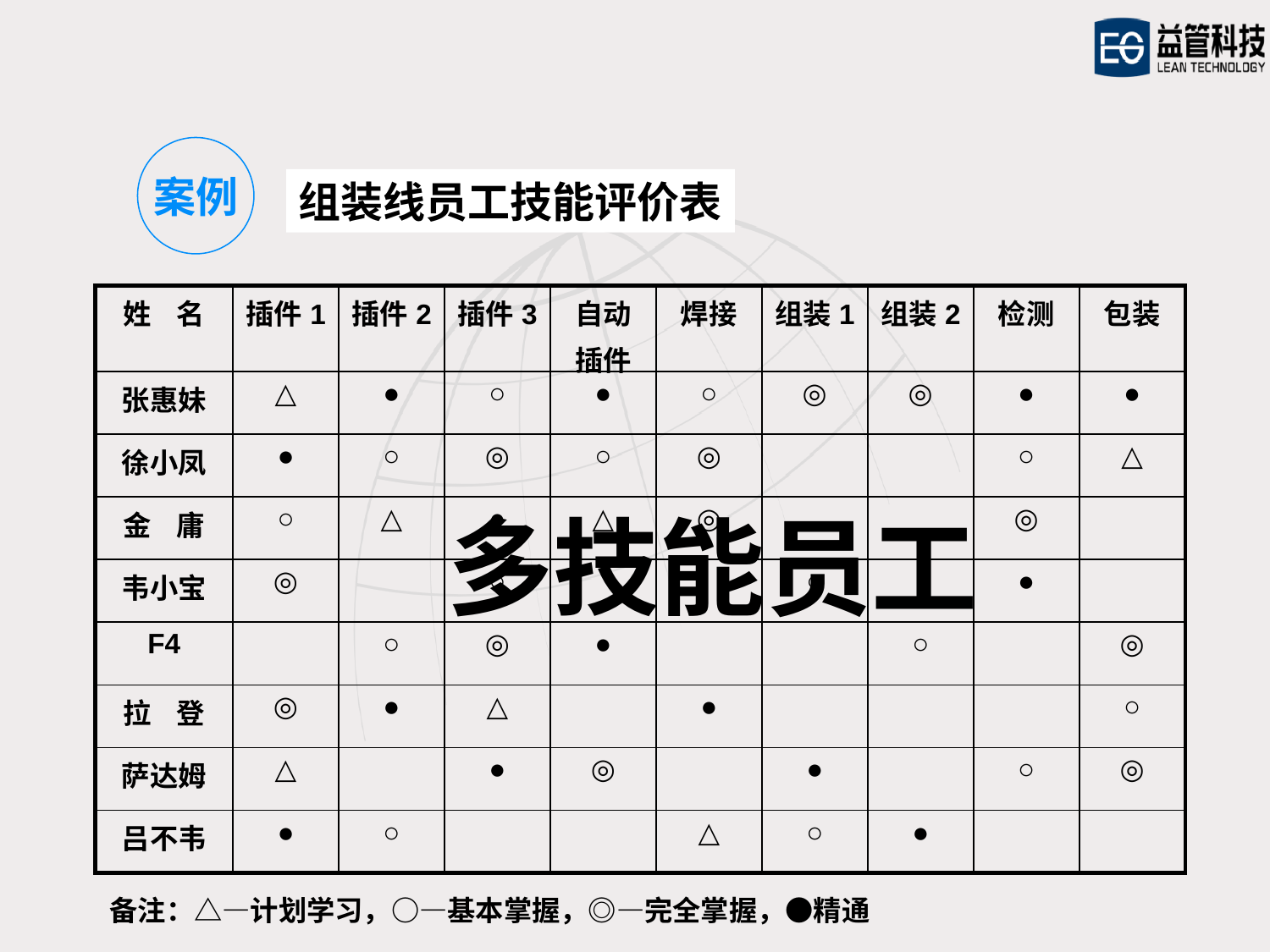

案例
组装线员工技能评价表
| 姓 名 | 插件1 | 插件2 | 插件3 | 自动 插件 | 焊接 | 组装1 | 组装2 | 检测 | 包装 |
| --- | --- | --- | --- | --- | --- | --- | --- | --- | --- |
| 张惠妹 | △ | ● | ○ | ● | ○ | ◎ | ◎ | ● | ● |
| 徐小凤 | ● | ○ | ◎ | ○ | ◎ |  |  | ○ | △ |
| 金 庸 | ○ | △ | ● | △ | ◎ |  |  | ◎ |  |
| 韦小宝 | ◎ |  | ○ |  |  | ○ |  | ● |  |
| F4 |  | ○ | ◎ | ● |  |  | ○ |  | ◎ |
| 拉 登 | ◎ | ● | △ |  | ● |  |  |  | ○ |
| 萨达姆 | △ |  | ● | ◎ |  | ● |  | ○ | ◎ |
| 吕不韦 | ● | ○ |  |  | △ | ○ | ● |  |  |
多技能员工
备注：△—计划学习，○—基本掌握，◎—完全掌握，●精通